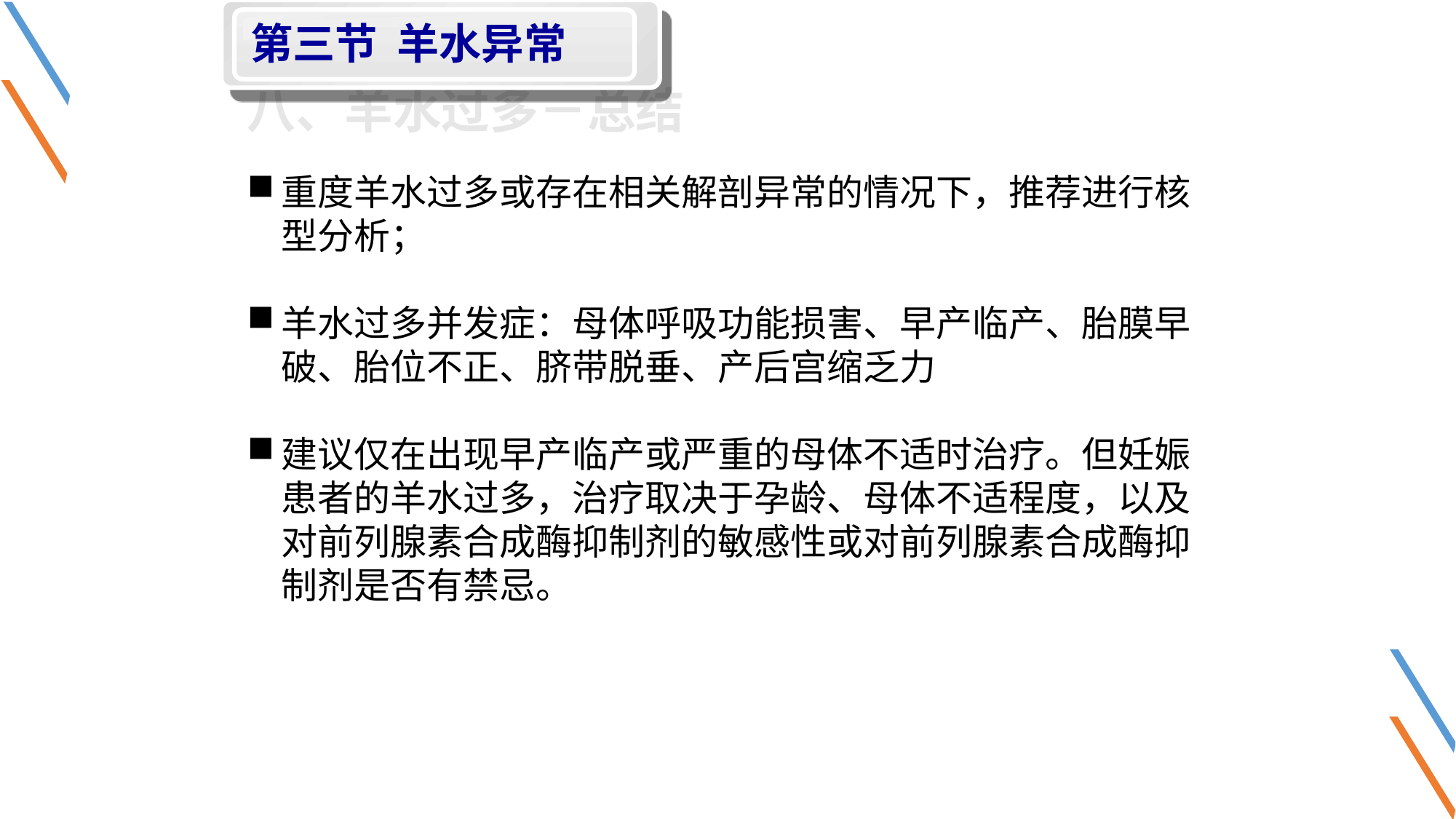

第三节  羊水异常

八、羊水过多－总结
重度羊水过多或存在相关解剖异常的情况下，推荐进行核型分析；

羊水过多并发症：母体呼吸功能损害、早产临产、胎膜早破、胎位不正、脐带脱垂、产后宫缩乏力

建议仅在出现早产临产或严重的母体不适时治疗。但妊娠患者的羊水过多，治疗取决于孕龄、母体不适程度，以及对前列腺素合成酶抑制剂的敏感性或对前列腺素合成酶抑制剂是否有禁忌。